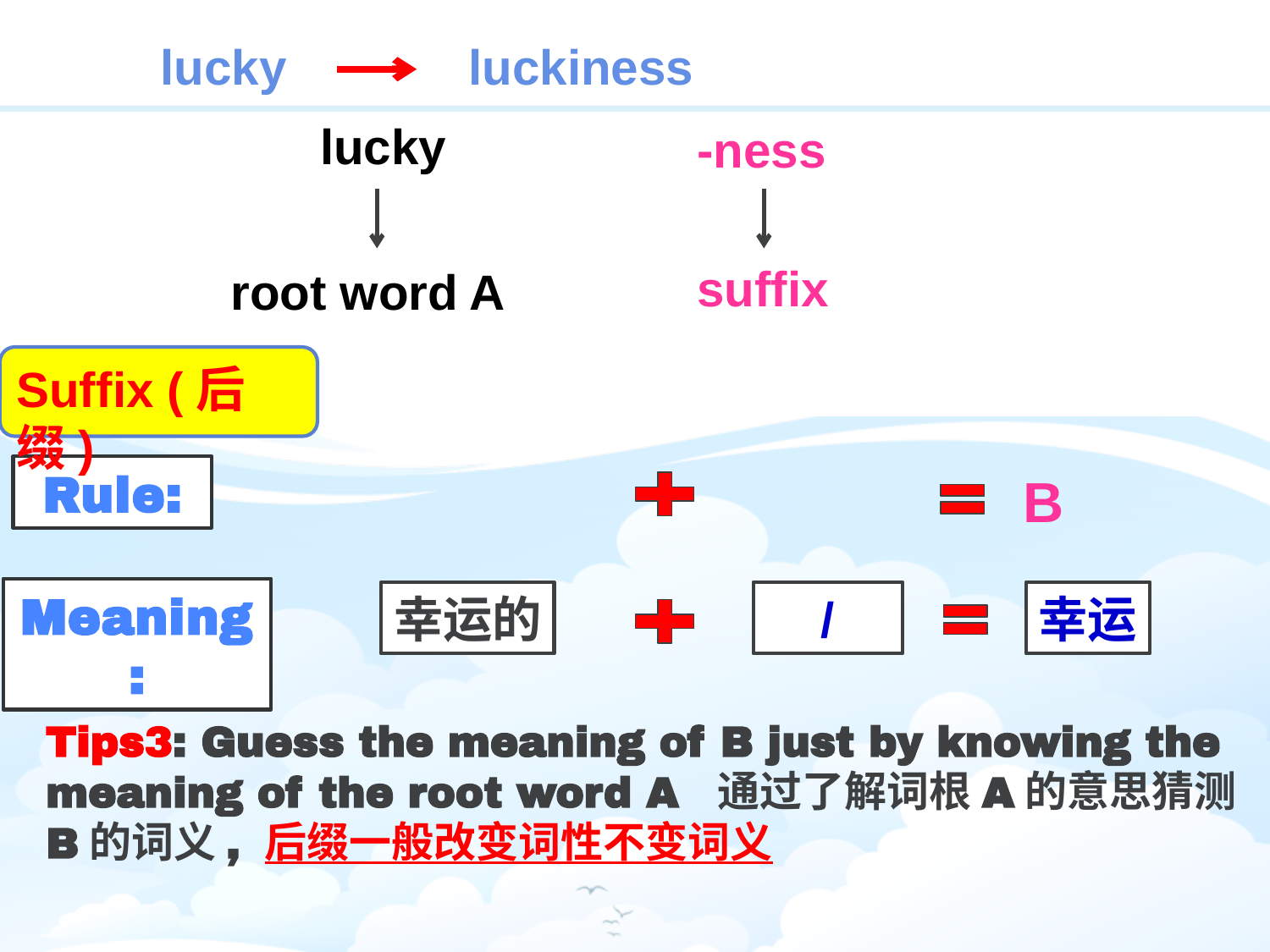

lucky
luckiness
lucky
-ness
suffix
root word A
Suffix (后缀)
Rule:
B

Meaning:
幸运的
    /
幸运

Tips3: Guess the meaning of B just by knowing the meaning of the root word A  通过了解词根A的意思猜测B的词义, 后缀一般改变词性不变词义